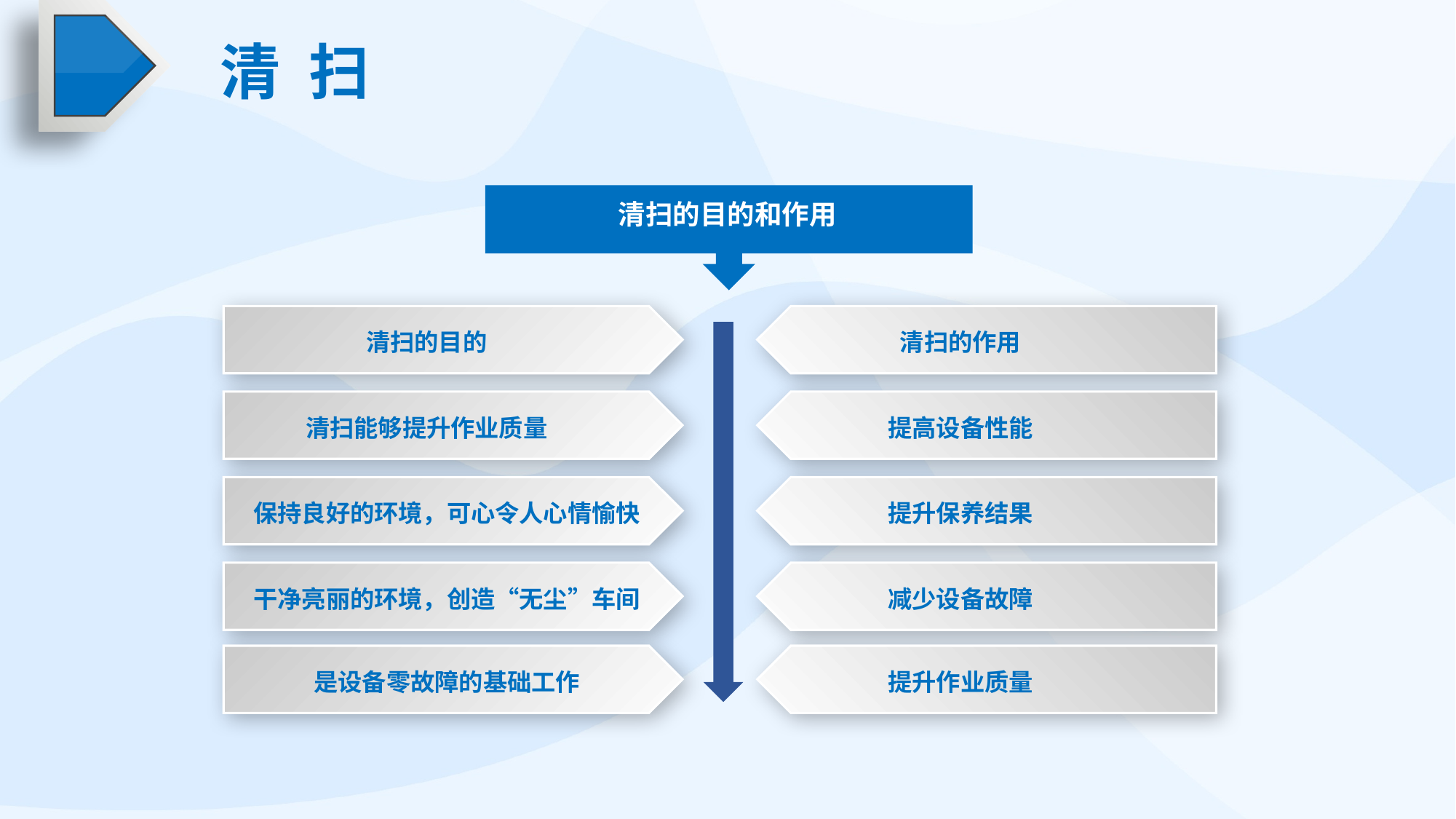

清  扫

清扫的目的和作用

清扫的目的

清扫的作用

清扫能够提升作业质量
提高设备性能

保持良好的环境，可心令人心情愉快
提升保养结果

干净亮丽的环境，创造“无尘”车间
减少设备故障

是设备零故障的基础工作
提升作业质量